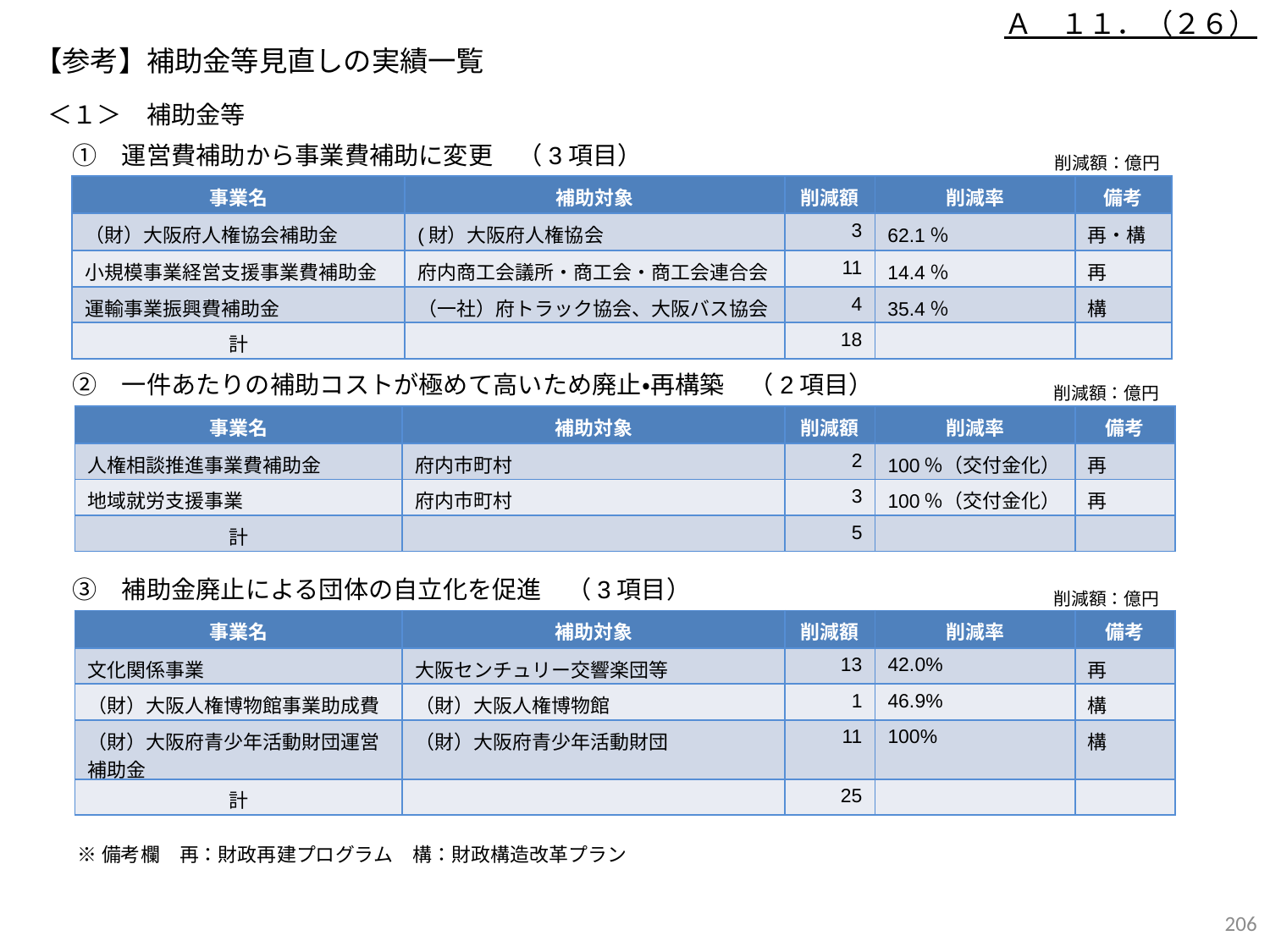

Ａ　１１．（２６）
【参考】補助金等見直しの実績一覧
＜１＞　補助金等
　①　運営費補助から事業費補助に変更　（3項目）
削減額：億円
| 事業名 | 補助対象 | 削減額 | 削減率 | 備考 |
| --- | --- | --- | --- | --- |
| （財）大阪府人権協会補助金 | (財）大阪府人権協会 | 3 | 62.1％ | 再・構 |
| 小規模事業経営支援事業費補助金 | 府内商工会議所・商工会・商工会連合会 | 11 | 14.4％ | 再 |
| 運輸事業振興費補助金 | （一社）府トラック協会、大阪バス協会 | 4 | 35.4％ | 構 |
| 計 |  | 18 |  |  |
　②　一件あたりの補助コストが極めて高いため廃止・再構築　（2項目）
削減額：億円
| 事業名 | 補助対象 | 削減額 | 削減率 | 備考 |
| --- | --- | --- | --- | --- |
| 人権相談推進事業費補助金 | 府内市町村 | 2 | 100％（交付金化） | 再 |
| 地域就労支援事業 | 府内市町村 | 3 | 100％（交付金化） | 再 |
| 計 |  | 5 |  |  |
　③　補助金廃止による団体の自立化を促進　（3項目）
削減額：億円
| 事業名 | 補助対象 | 削減額 | 削減率 | 備考 |
| --- | --- | --- | --- | --- |
| 文化関係事業 | 大阪センチュリー交響楽団等 | 13 | 42.0% | 再 |
| （財）大阪人権博物館事業助成費 | （財）大阪人権博物館 | 1 | 46.9% | 構 |
| （財）大阪府青少年活動財団運営補助金 | （財）大阪府青少年活動財団 | 11 | 100% | 構 |
| 計 |  | 25 |  |  |
※備考欄　再：財政再建プログラム　構：財政構造改革プラン
206